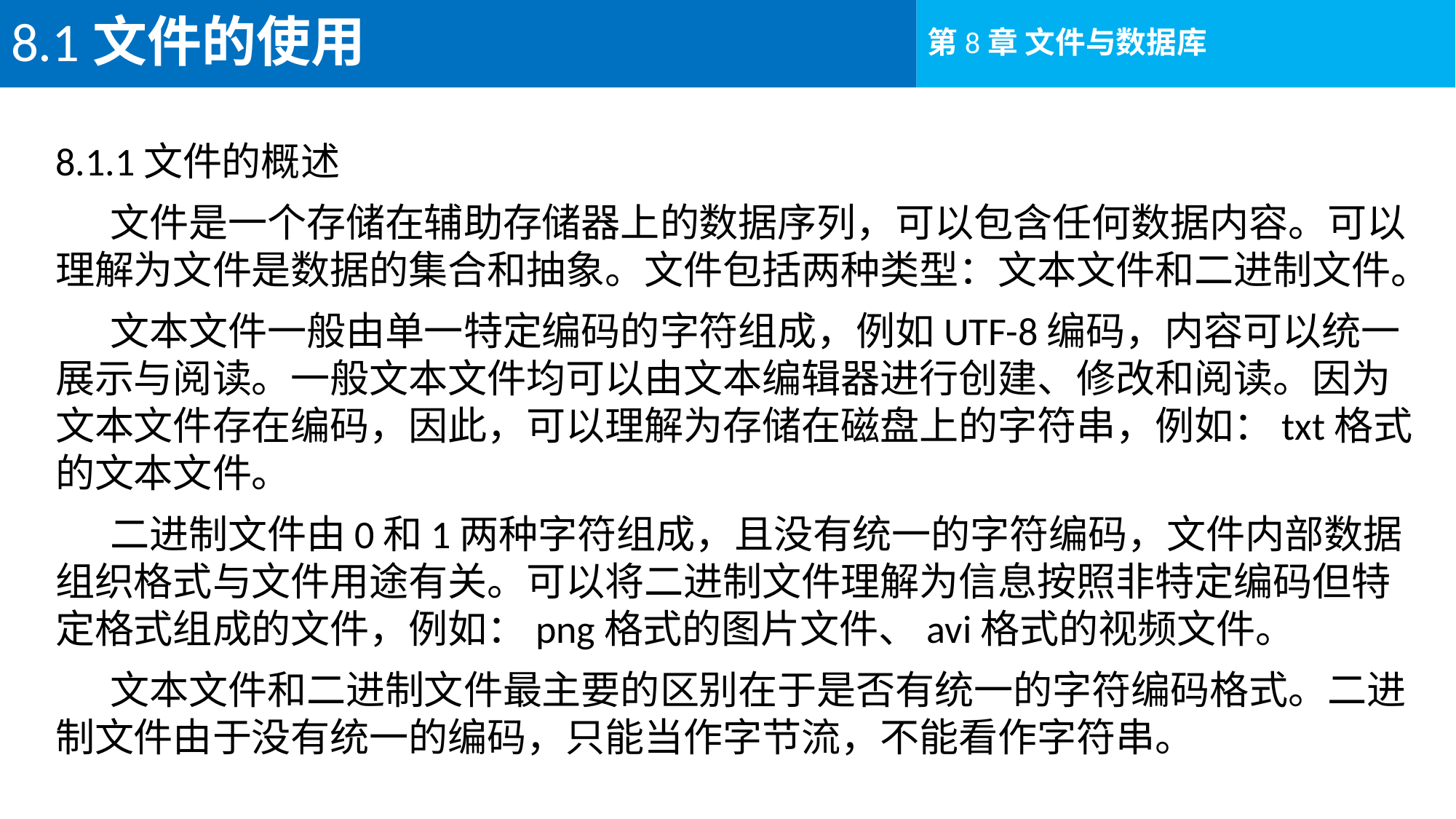

# 8.1文件的使用
8.1.1文件的概述
文件是一个存储在辅助存储器上的数据序列，可以包含任何数据内容。可以理解为文件是数据的集合和抽象。文件包括两种类型：文本文件和二进制文件。
文本文件一般由单一特定编码的字符组成，例如UTF-8编码，内容可以统一展示与阅读。一般文本文件均可以由文本编辑器进行创建、修改和阅读。因为文本文件存在编码，因此，可以理解为存储在磁盘上的字符串，例如：txt格式的文本文件。
二进制文件由0和1两种字符组成，且没有统一的字符编码，文件内部数据组织格式与文件用途有关。可以将二进制文件理解为信息按照非特定编码但特定格式组成的文件，例如：png格式的图片文件、avi格式的视频文件。
文本文件和二进制文件最主要的区别在于是否有统一的字符编码格式。二进制文件由于没有统一的编码，只能当作字节流，不能看作字符串。